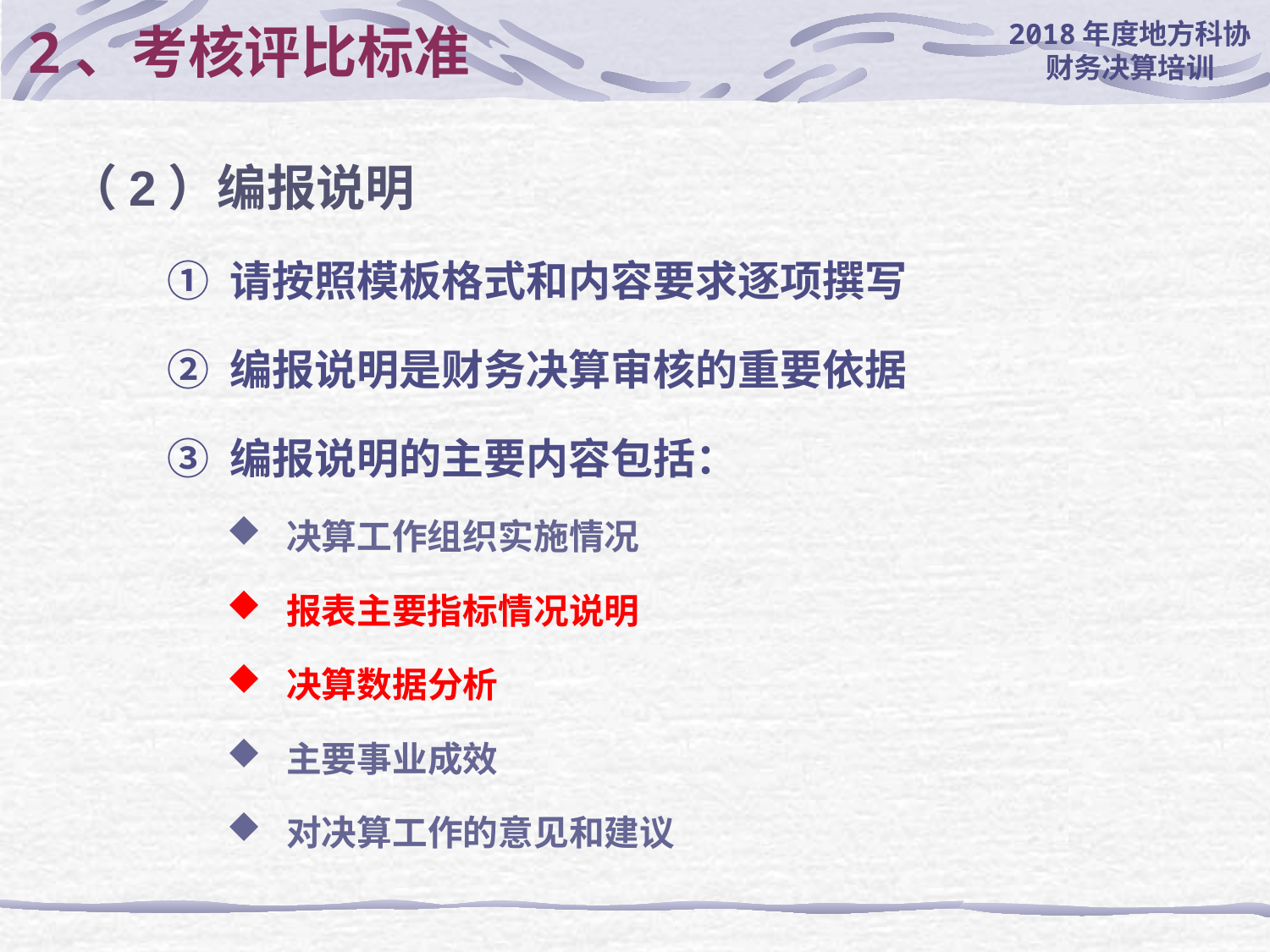

# 2、考核评比标准
（2）编报说明
① 请按照模板格式和内容要求逐项撰写
② 编报说明是财务决算审核的重要依据
③ 编报说明的主要内容包括：
  决算工作组织实施情况
  报表主要指标情况说明
  决算数据分析
  主要事业成效
  对决算工作的意见和建议